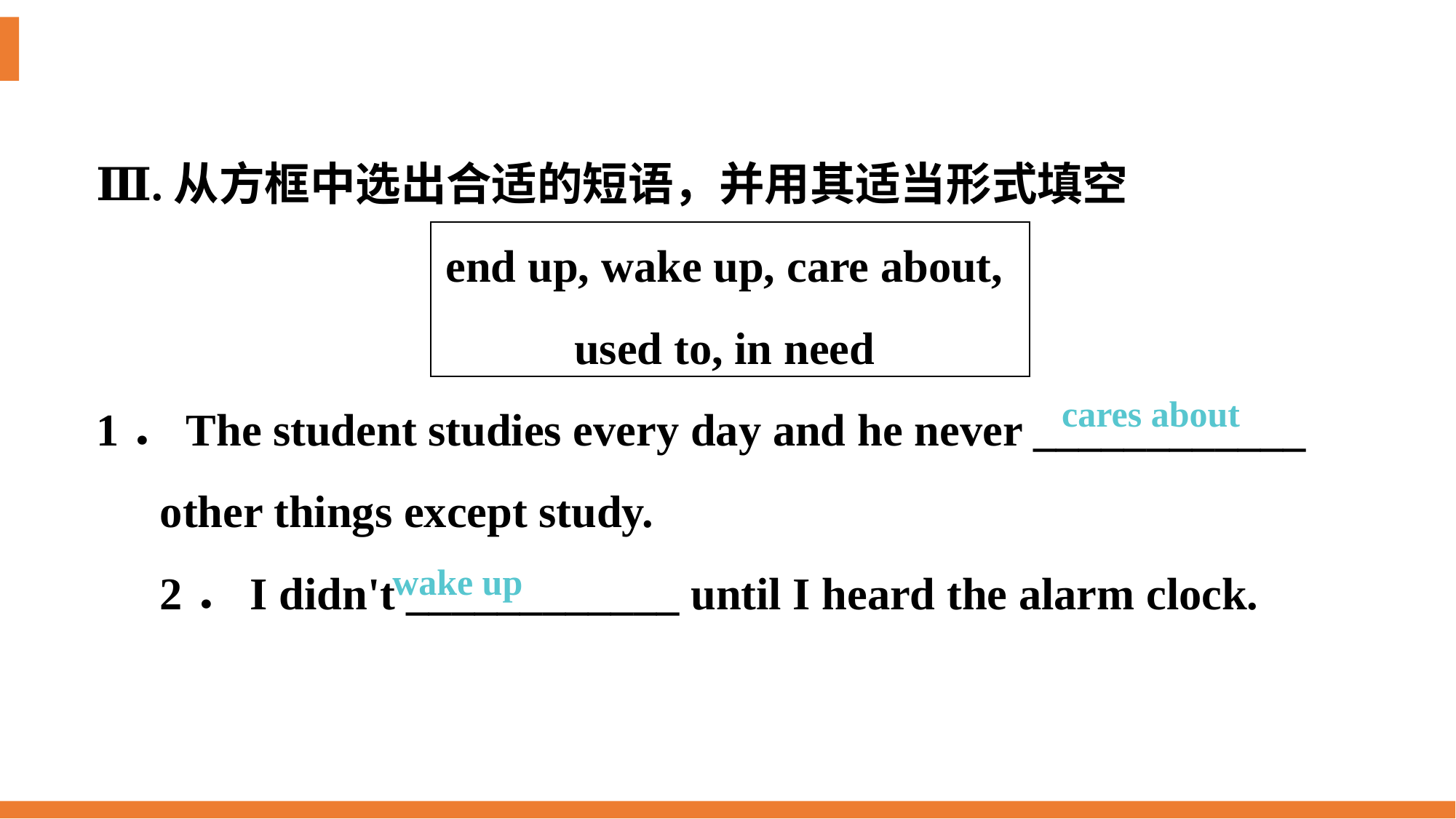

Ⅲ.从方框中选出合适的短语，并用其适当形式填空
 end up, wake up, care about,
used to, in need
1．The student studies every day and he never ____________
other things except study.
2．I didn't ____________ until I heard the alarm clock.

cares about
wake up